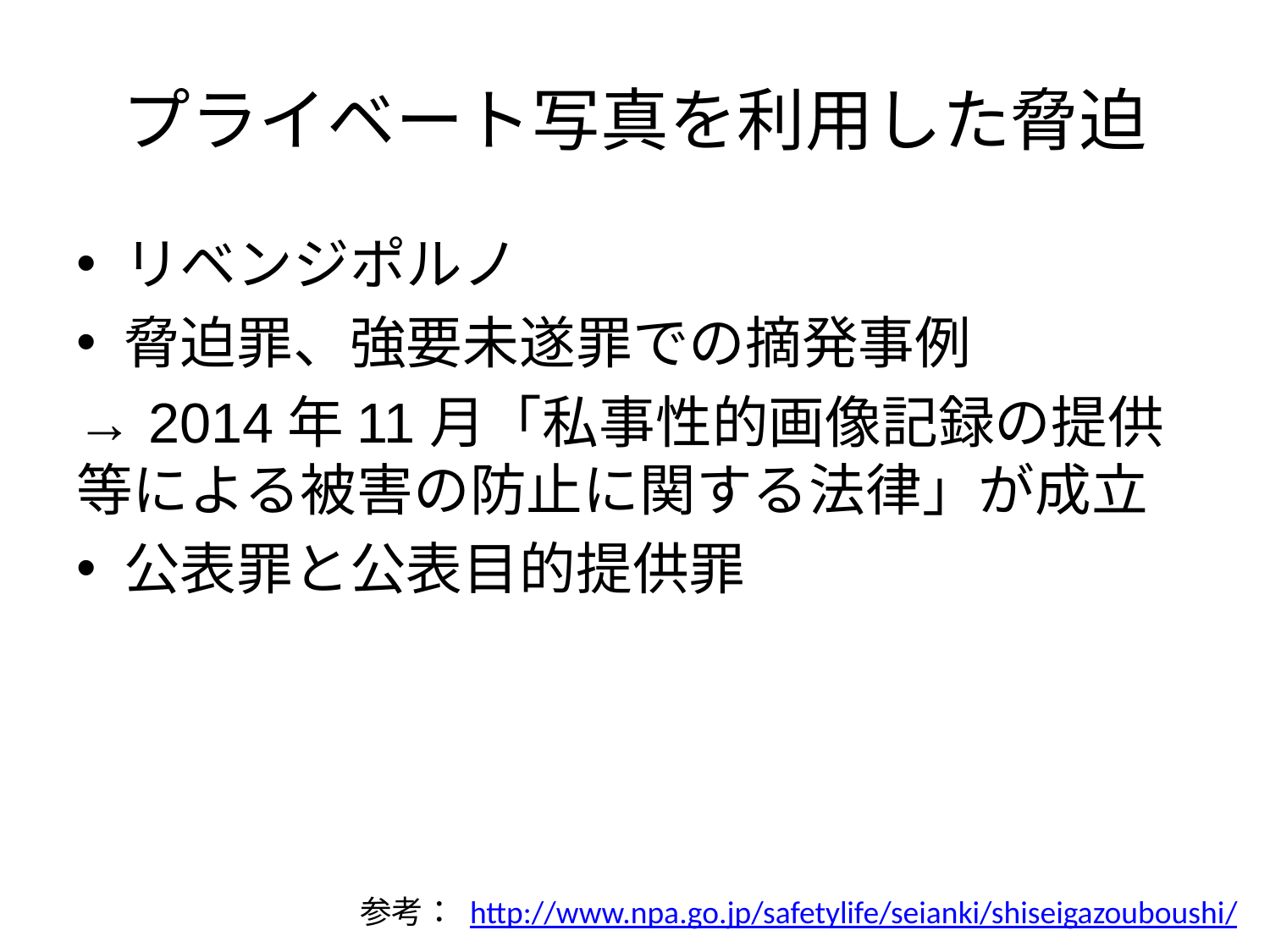

# プライベート写真を利用した脅迫
リベンジポルノ
脅迫罪、強要未遂罪での摘発事例
→ 2014年11月「私事性的画像記録の提供等による被害の防止に関する法律」が成立
公表罪と公表目的提供罪

参考： http://www.npa.go.jp/safetylife/seianki/shiseigazouboushi/